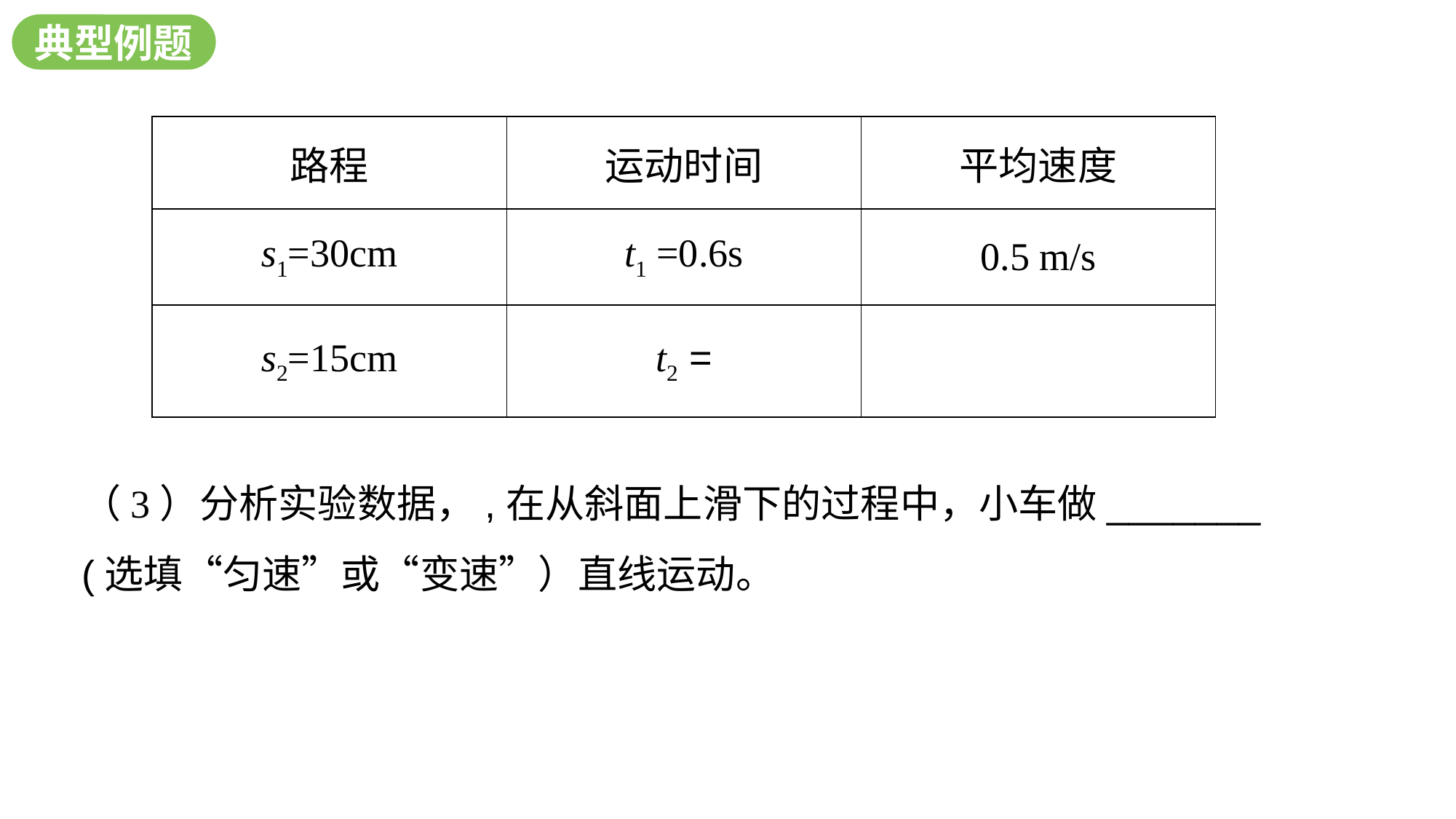

典型例题
| 路程 | 运动时间 | 平均速度 |
| --- | --- | --- |
| s1=30cm | t1 =0.6s | 0.5 m/s |
| s2=15cm | t2 = |  |
（3）分析实验数据，,在从斜面上滑下的过程中，小车做_______ (选填“匀速”或“变速”）直线运动。